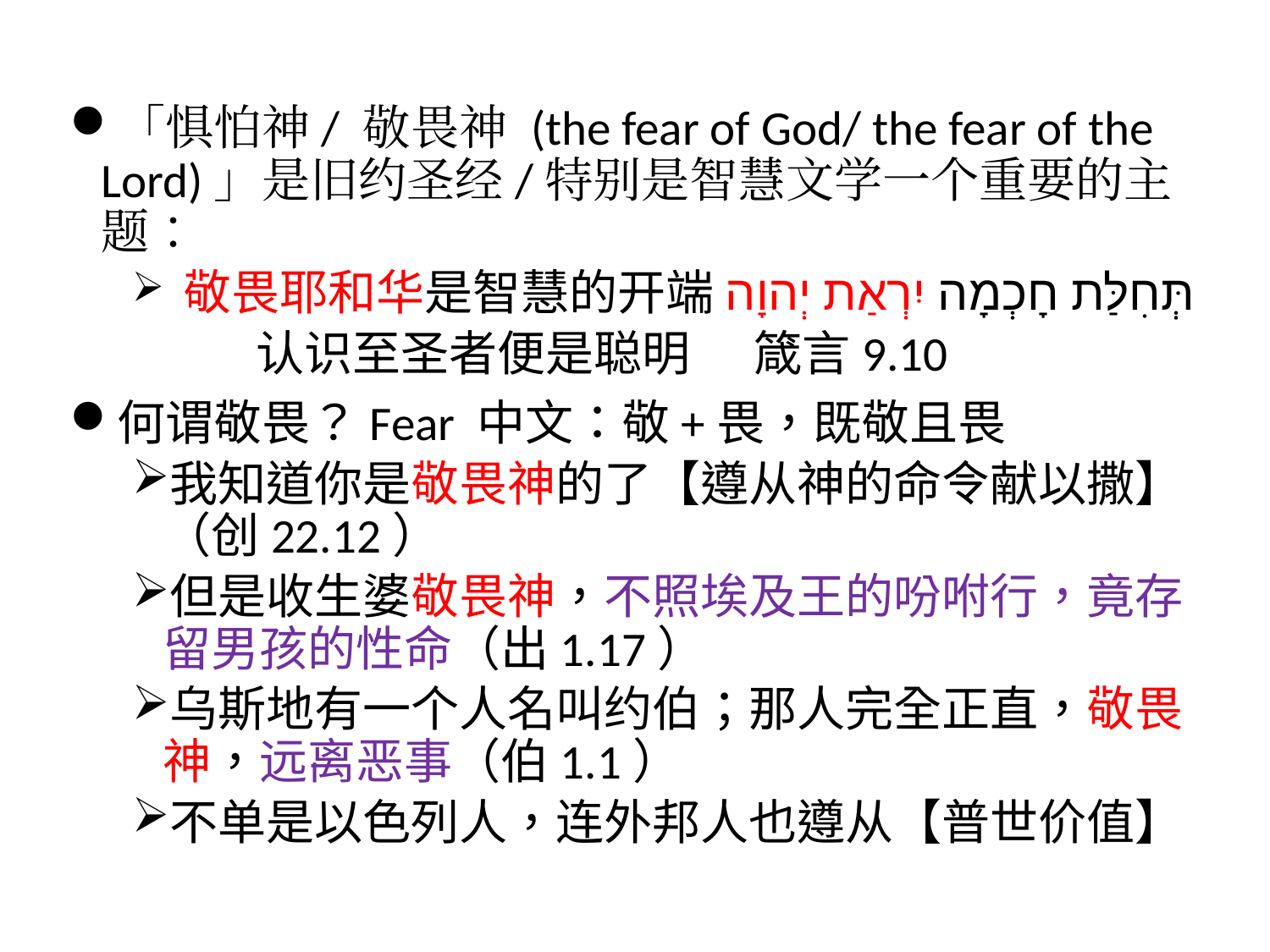

#
「惧怕神/ 敬畏神 (the fear of God/ the fear of the Lord)」是旧约圣经/特别是智慧文学一个重要的主题：
 敬畏耶和华是智慧的开端תְּחִלַּת חָכְמָה יִרְאַת יְהוָה
 	认识至圣者便是聪明			箴言9.10
何谓敬畏？Fear 中文：敬+畏，既敬且畏
我知道你是敬畏神的了【遵从神的命令献以撒】（创22.12）
但是收生婆敬畏神，不照埃及王的吩咐行，竟存留男孩的性命（出1.17）
乌斯地有一个人名叫约伯；那人完全正直，敬畏神，远离恶事（伯1.1）
不单是以色列人，连外邦人也遵从【普世价值】